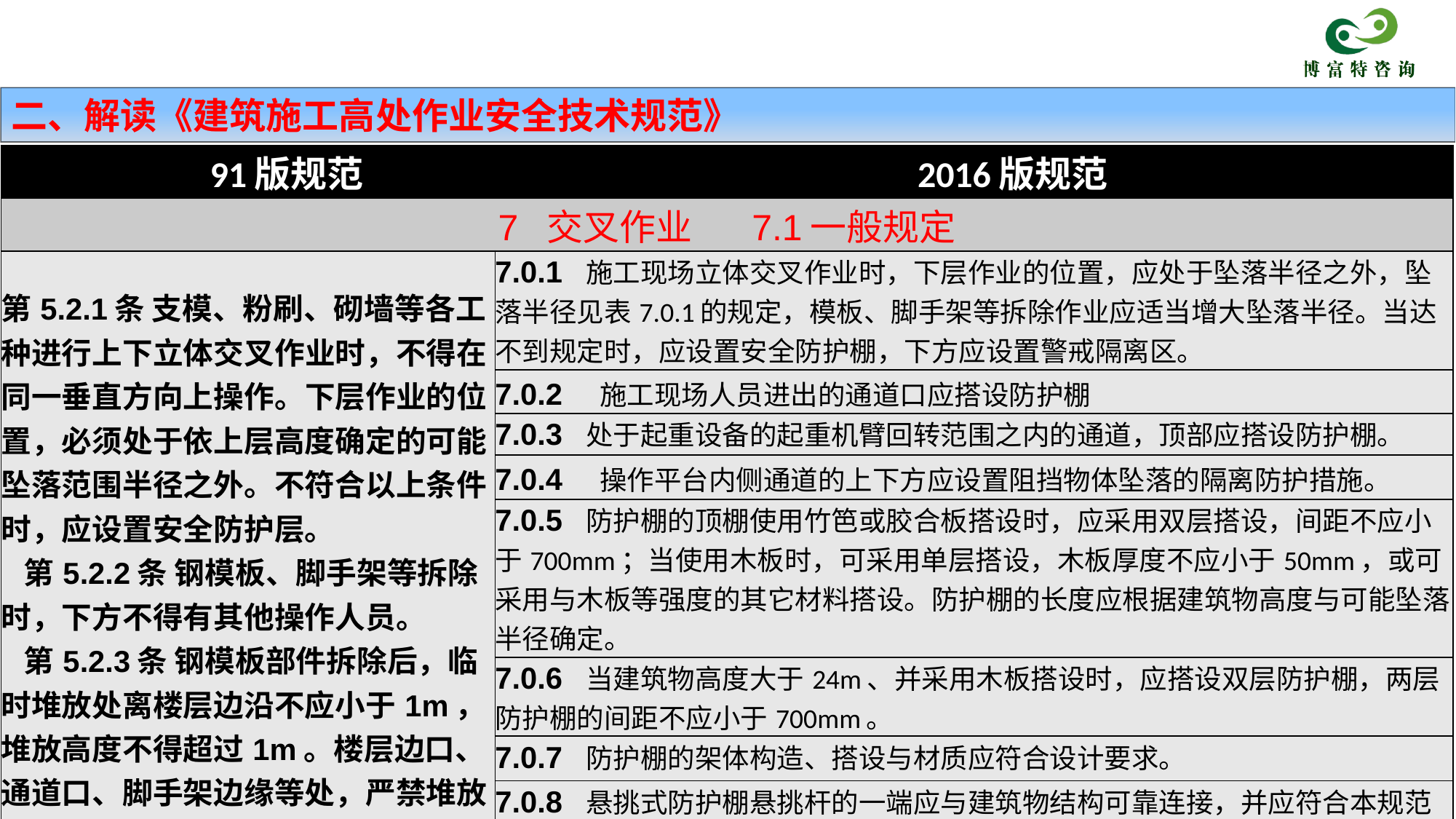

二、解读《建筑施工高处作业安全技术规范》
| 91版规范 |  | 2016版规范 |
| --- | --- | --- |
| 7 交叉作业 7.1一般规定 |  |  |
| 第5.2.1条 支模、粉刷、砌墙等各工种进行上下立体交叉作业时，不得在同一垂直方向上操作。下层作业的位置，必须处于依上层高度确定的可能坠落范围半径之外。不符合以上条件时，应设置安全防护层。 第5.2.2条 钢模板、脚手架等拆除时，下方不得有其他操作人员。 第5.2.3条 钢模板部件拆除后，临时堆放处离楼层边沿不应小于1m，堆放高度不得超过1m。楼层边口、通道口、脚手架边缘等处，严禁堆放任何拆下物件。 | 7.0.1 施工现场立体交叉作业时，下层作业的位置，应处于坠落半径之外，坠落半径见表7.0.1的规定，模板、脚手架等拆除作业应适当增大坠落半径。当达不到规定时，应设置安全防护棚，下方应设置警戒隔离区。 |  |
|  | 7.0.2　施工现场人员进出的通道口应搭设防护棚 |  |
|  | 7.0.3 处于起重设备的起重机臂回转范围之内的通道，顶部应搭设防护棚。 |  |
|  | 7.0.4　操作平台内侧通道的上下方应设置阻挡物体坠落的隔离防护措施。 |  |
|  | 7.0.5 防护棚的顶棚使用竹笆或胶合板搭设时，应采用双层搭设，间距不应小于700mm；当使用木板时，可采用单层搭设，木板厚度不应小于50mm，或可采用与木板等强度的其它材料搭设。防护棚的长度应根据建筑物高度与可能坠落半径确定。 |  |
|  | 7.0.6 当建筑物高度大于24m、并采用木板搭设时，应搭设双层防护棚，两层防护棚的间距不应小于700mm。 |  |
|  | 7.0.7 防护棚的架体构造、搭设与材质应符合设计要求。 |  |
|  | 7.0.8 悬挑式防护棚悬挑杆的一端应与建筑物结构可靠连接，并应符合本规范第6.4节的规定。 |  |
|  | 7.0.9 不得在防护棚棚顶堆放物料。 |  |